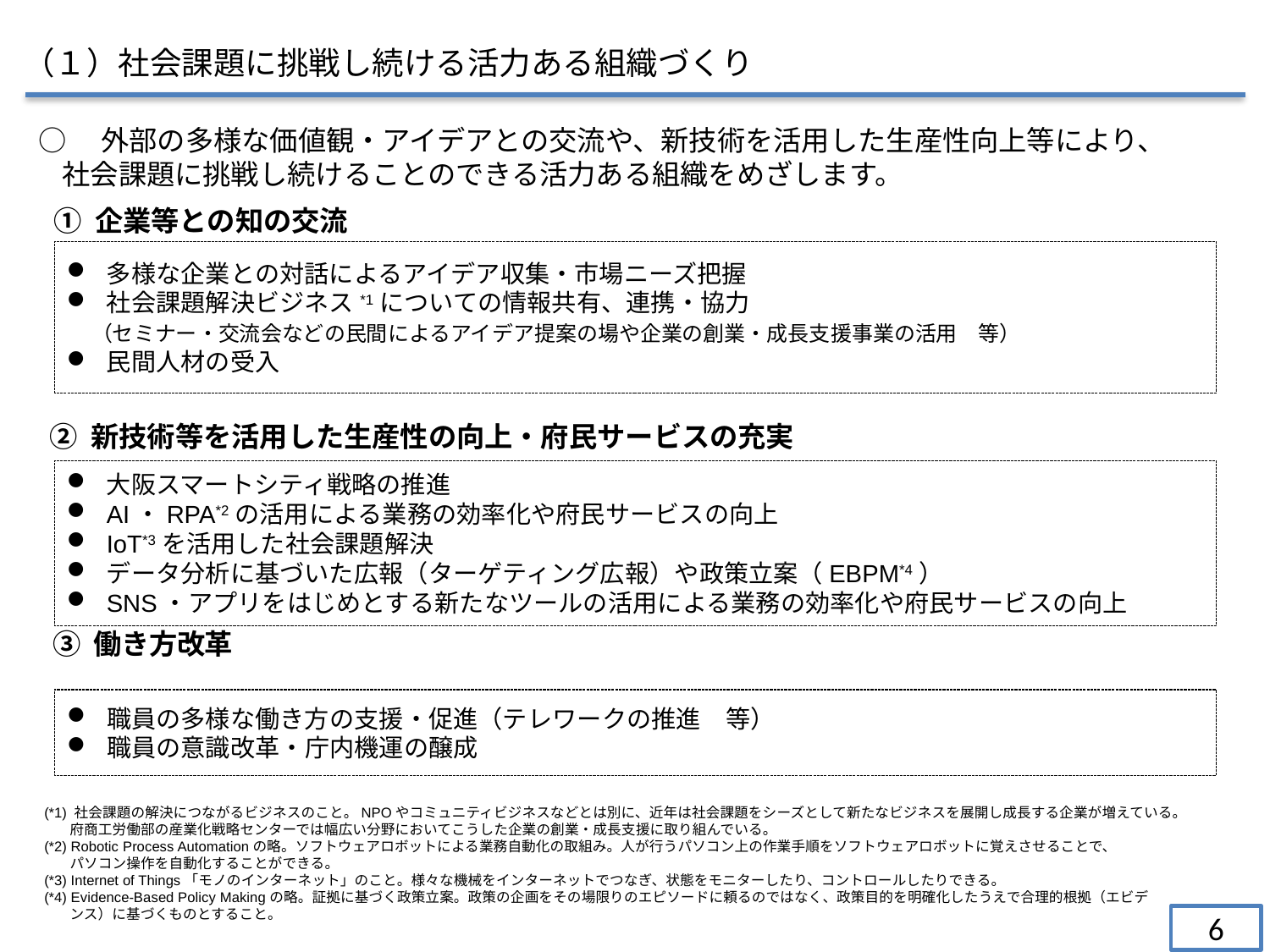

（１）社会課題に挑戦し続ける活力ある組織づくり
○　外部の多様な価値観・アイデアとの交流や、新技術を活用した生産性向上等により、社会課題に挑戦し続けることのできる活力ある組織をめざします。
① 企業等との知の交流
多様な企業との対話によるアイデア収集・市場ニーズ把握
社会課題解決ビジネス*1についての情報共有、連携・協力
　（セミナー・交流会などの民間によるアイデア提案の場や企業の創業・成長支援事業の活用　等）
民間人材の受入
 ② 新技術等を活用した生産性の向上・府民サービスの充実
大阪スマートシティ戦略の推進
AI・RPA*2の活用による業務の効率化や府民サービスの向上
IoT*3を活用した社会課題解決
データ分析に基づいた広報（ターゲティング広報）や政策立案（EBPM*4）
SNS・アプリをはじめとする新たなツールの活用による業務の効率化や府民サービスの向上
③ 働き方改革
職員の多様な働き方の支援・促進（テレワークの推進　等）
職員の意識改革・庁内機運の醸成
(*1) 社会課題の解決につながるビジネスのこと。NPOやコミュニティビジネスなどとは別に、近年は社会課題をシーズとして新たなビジネスを展開し成長する企業が増えている。
       府商工労働部の産業化戦略センターでは幅広い分野においてこうした企業の創業・成長支援に取り組んでいる。
(*2) Robotic Process Automationの略。ソフトウェアロボットによる業務自動化の取組み。人が行うパソコン上の作業手順をソフトウェアロボットに覚えさせることで、
       パソコン操作を自動化することができる。
(*3) Internet of Things「モノのインターネット」のこと。様々な機械をインターネットでつなぎ、状態をモニターしたり、コントロールしたりできる。
(*4) Evidence-Based Policy Makingの略。証拠に基づく政策立案。政策の企画をその場限りのエピソードに頼るのではなく、政策目的を明確化したうえで合理的根拠（エビデ
       ンス）に基づくものとすること。

6